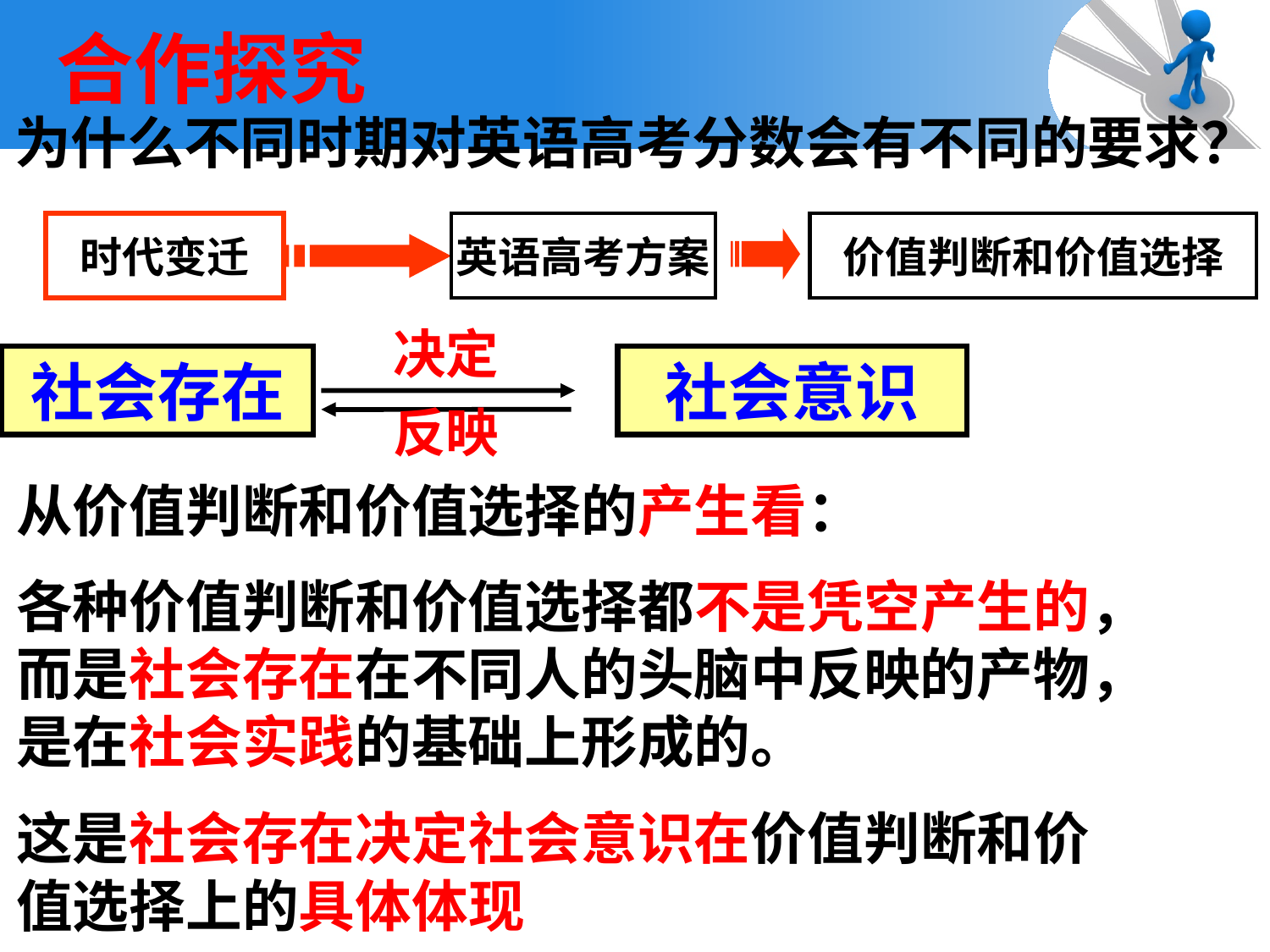

合作探究
为什么不同时期对英语高考分数会有不同的要求？
时代变迁
英语高考方案
价值判断和价值选择

决定
社会存在
社会意识

反映

从价值判断和价值选择的产生看：
各种价值判断和价值选择都不是凭空产生的，而是社会存在在不同人的头脑中反映的产物，是在社会实践的基础上形成的。
这是社会存在决定社会意识在价值判断和价值选择上的具体体现